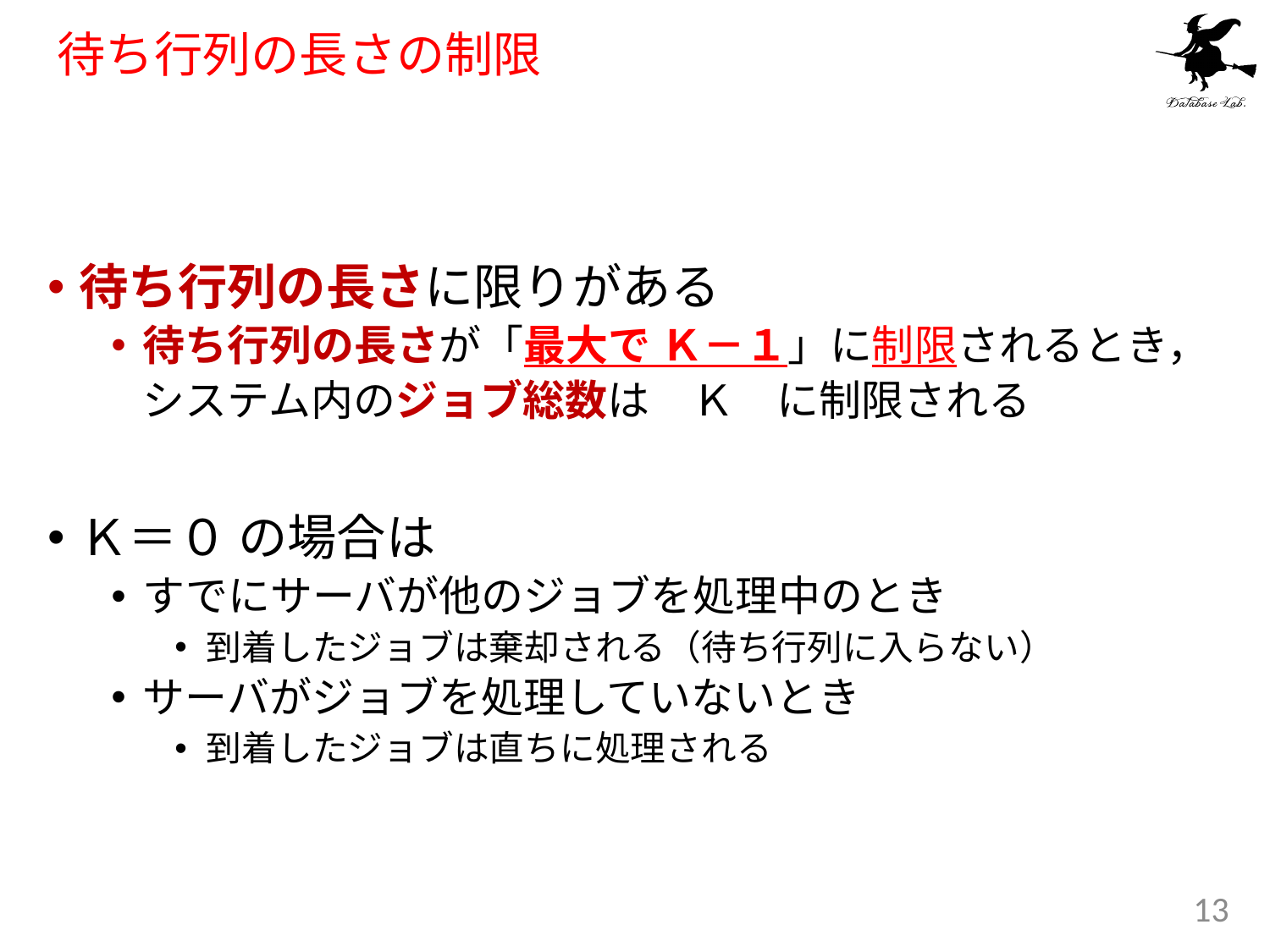

# 待ち行列の長さの制限
待ち行列の長さに限りがある
待ち行列の長さが「最大で Ｋ－１」に制限されるとき，
	システム内のジョブ総数は　Ｋ　に制限される

Ｋ＝０ の場合は
すでにサーバが他のジョブを処理中のとき
到着したジョブは棄却される（待ち行列に入らない）
サーバがジョブを処理していないとき
到着したジョブは直ちに処理される
13